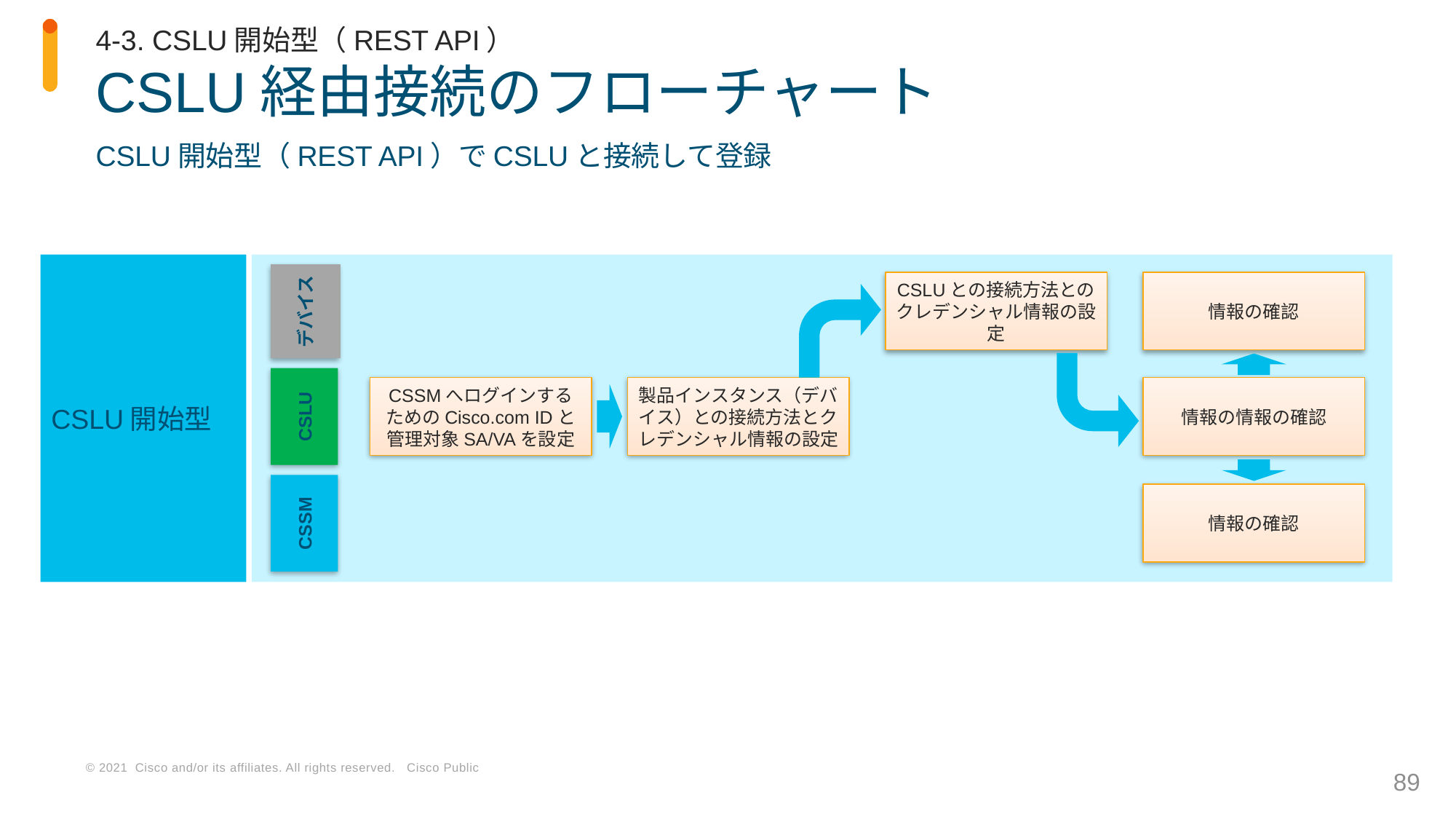

4-3. CSLU開始型（REST API）
# CSLU経由接続のフローチャート
CSLU開始型（REST API）でCSLUと接続して登録
CSLU開始型

CSLUとの接続方法とのクレデンシャル情報の設定
情報の確認
デバイス

CSSMへログインするためのCisco.com IDと
管理対象SA/VAを設定
製品インスタンス（デバイス）との接続方法とクレデンシャル情報の設定
情報の情報の確認
CSLU

情報の確認
CSSM
89